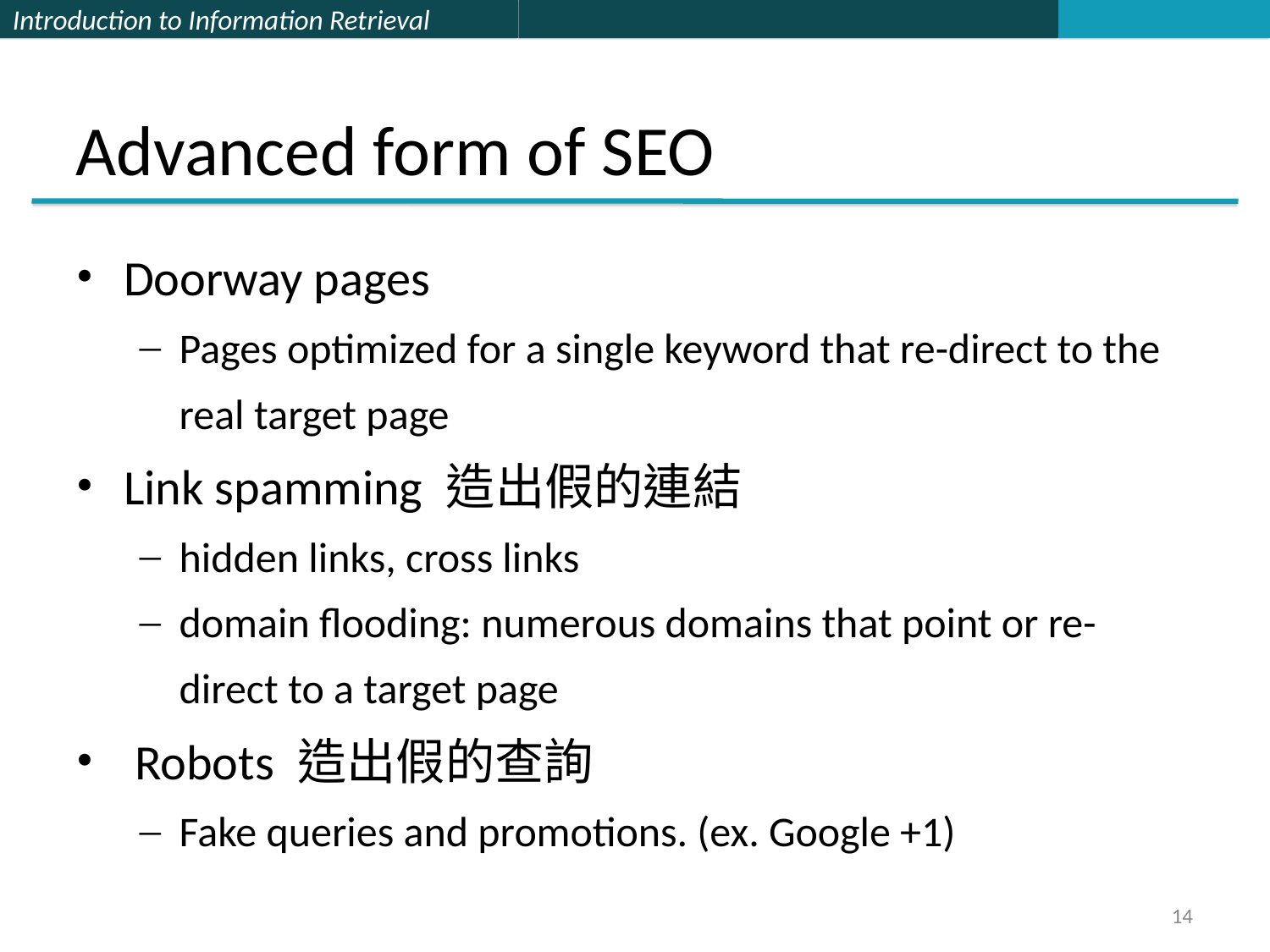

# Advanced form of SEO
Doorway pages
Pages optimized for a single keyword that re-direct to the real target page
Link spamming 造出假的連結
hidden links, cross links
domain flooding: numerous domains that point or re-direct to a target page
 Robots 造出假的查詢
Fake queries and promotions. (ex. Google +1)
14